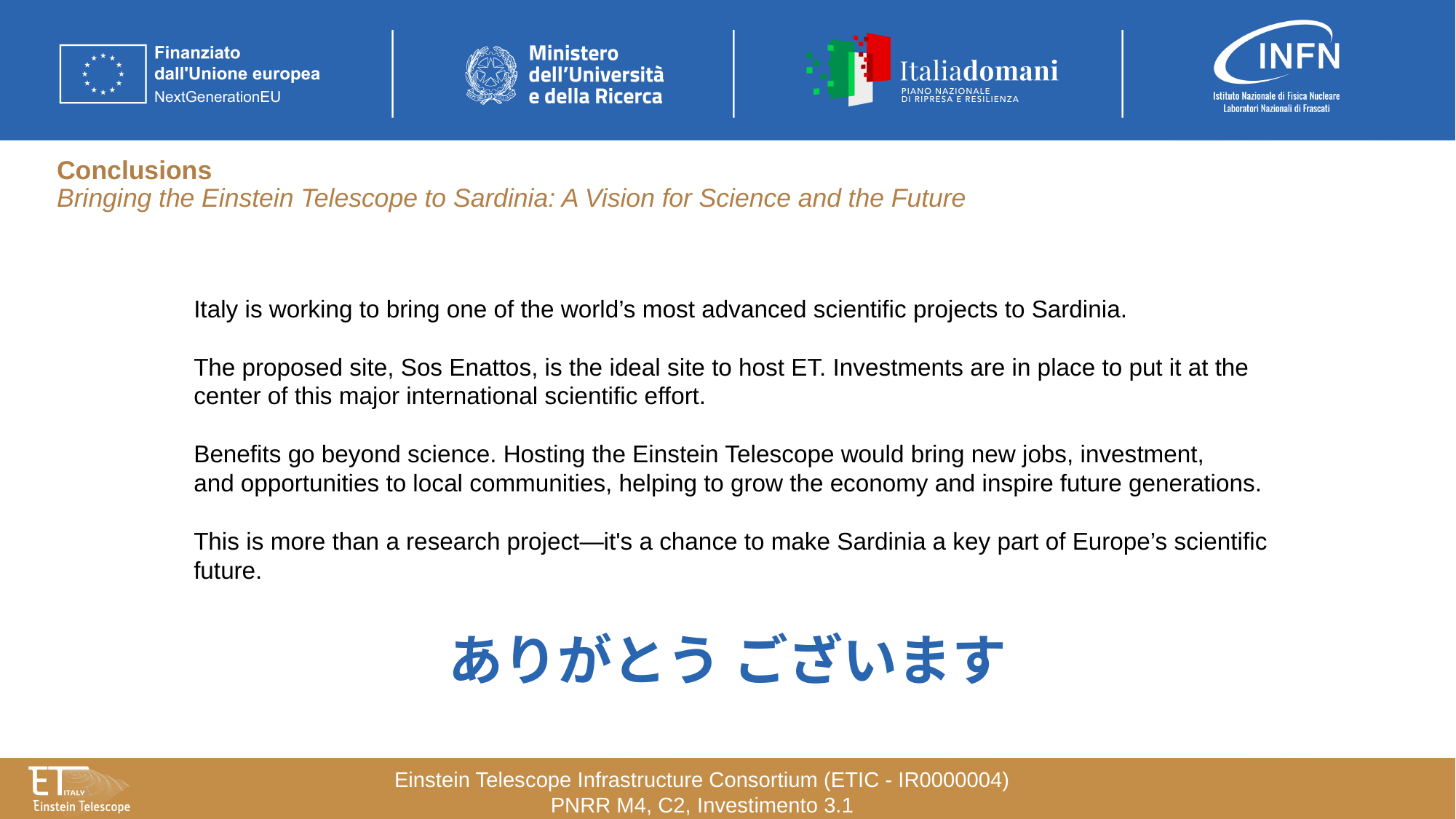

# Conclusions Bringing the Einstein Telescope to Sardinia: A Vision for Science and the Future
Italy is working to bring one of the world’s most advanced scientific projects to Sardinia.

The proposed site, Sos Enattos, is the ideal site to host ET. Investments are in place to put it at the center of this major international scientific effort.

Benefits go beyond science. Hosting the Einstein Telescope would bring new jobs, investment, and opportunities to local communities, helping to grow the economy and inspire future generations.

This is more than a research project—it's a chance to make Sardinia a key part of Europe’s scientific future.
12
https://www.g7italy.it/it/riunione-ministeriale-su-scienza-e-tecnologia/
ありがとう ございます
Einstein Telescope Infrastructure Consortium (ETIC - IR0000004)
PNRR M4, C2, Investimento 3.1